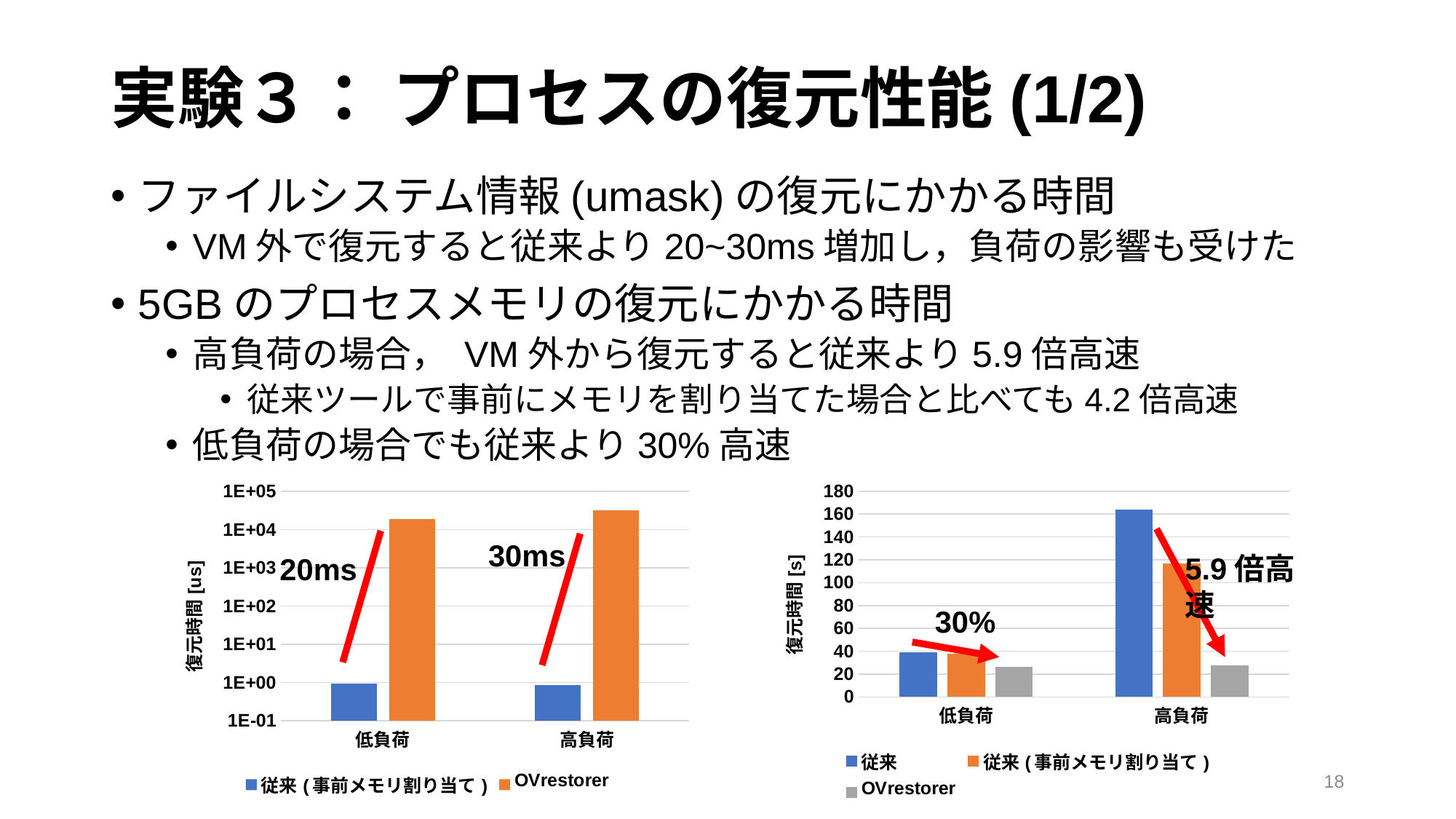

# 実験３： プロセスの復元性能(1/2)
ファイルシステム情報(umask)の復元にかかる時間
VM外で復元すると従来より20~30ms増加し，負荷の影響も受けた
5GBのプロセスメモリの復元にかかる時間
高負荷の場合， VM外から復元すると従来より5.9倍高速
従来ツールで事前にメモリを割り当てた場合と比べても4.2倍高速
低負荷の場合でも従来より30%高速

### Chart

| Category | 従来(事前メモリ割り当て) | OVrestorer |
|---|---|---|
| 低負荷 | 0.9110999999999999 | 18788.421100000003 |
| 高負荷 | 0.8507 | 31202.195100000008 |

### Chart

| Category | 従来 | 従来(事前メモリ割り当て) | OVrestorer |
|---|---|---|---|
| 低負荷 | 38.7959459 | 37.80046169999999 | 26.4791190754 |
| 高負荷 | 164.20298430000003 | 116.93307750000001 | 27.718768315 |
30ms
5.9倍高速
20ms
30%
18